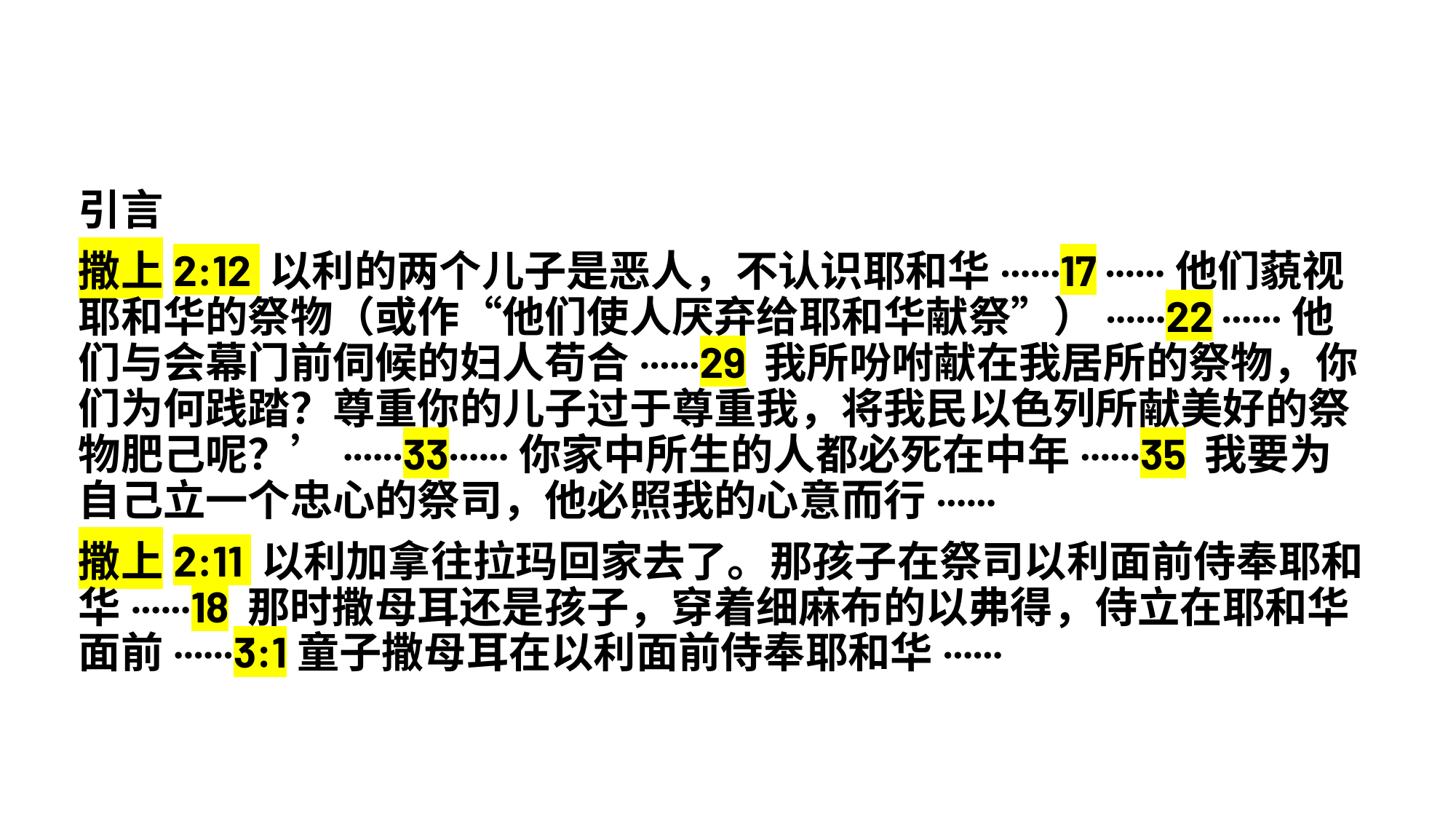

引言
撒上2:12 以利的两个儿子是恶人，不认识耶和华······17 ······他们藐视耶和华的祭物（或作“他们使人厌弃给耶和华献祭”）······22 ······他们与会幕门前伺候的妇人苟合······29 我所吩咐献在我居所的祭物，你们为何践踏？尊重你的儿子过于尊重我，将我民以色列所献美好的祭物肥己呢？’······33······你家中所生的人都必死在中年······35 我要为自己立一个忠心的祭司，他必照我的心意而行······
撒上2:11 以利加拿往拉玛回家去了。那孩子在祭司以利面前侍奉耶和华······18 那时撒母耳还是孩子，穿着细麻布的以弗得，侍立在耶和华面前······3:1童子撒母耳在以利面前侍奉耶和华······